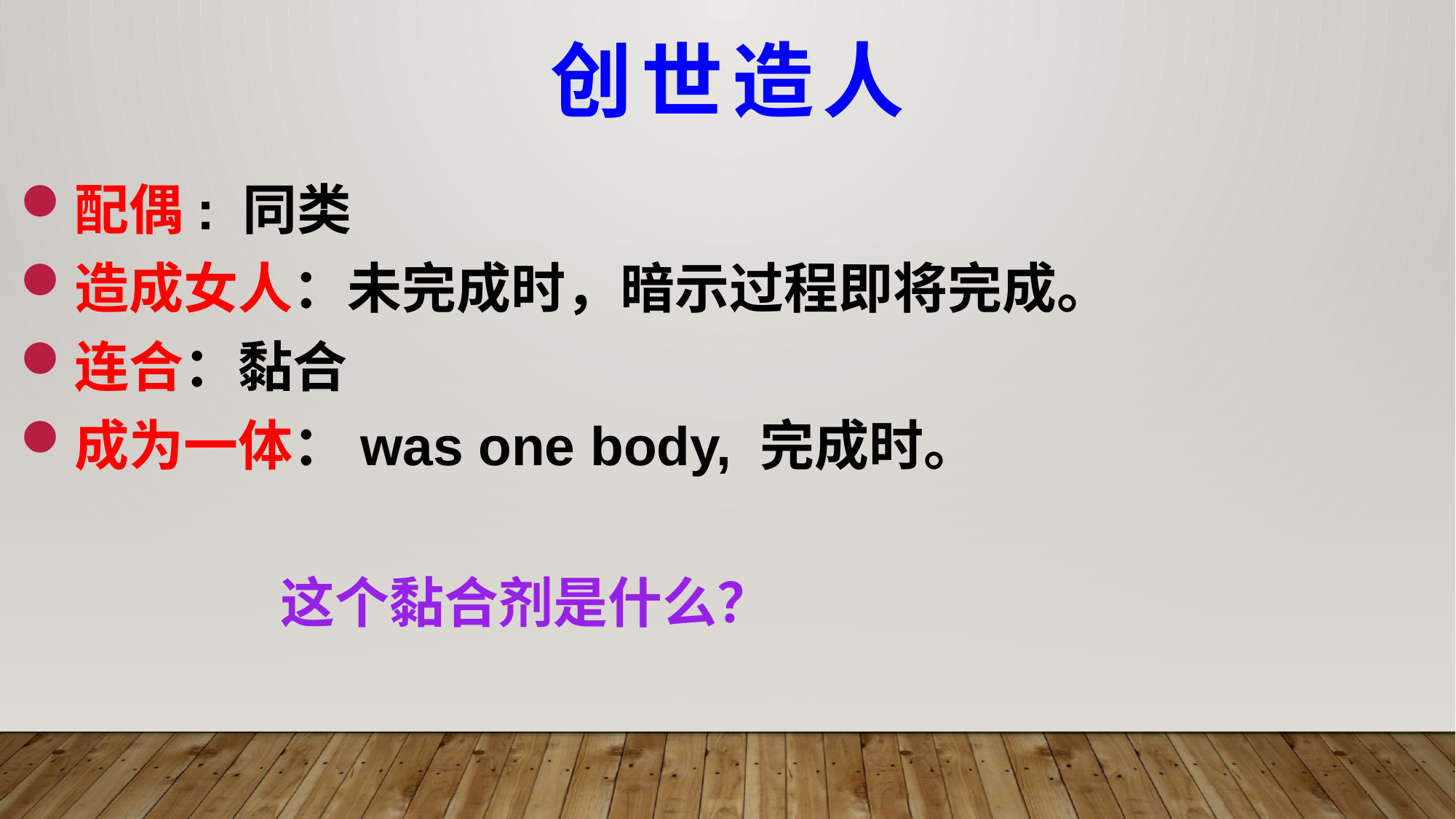

创世造人
配偶: 同类
造成女人：未完成时，暗示过程即将完成。
连合：黏合
成为一体：was one body, 完成时。

                    这个黏合剂是什么？